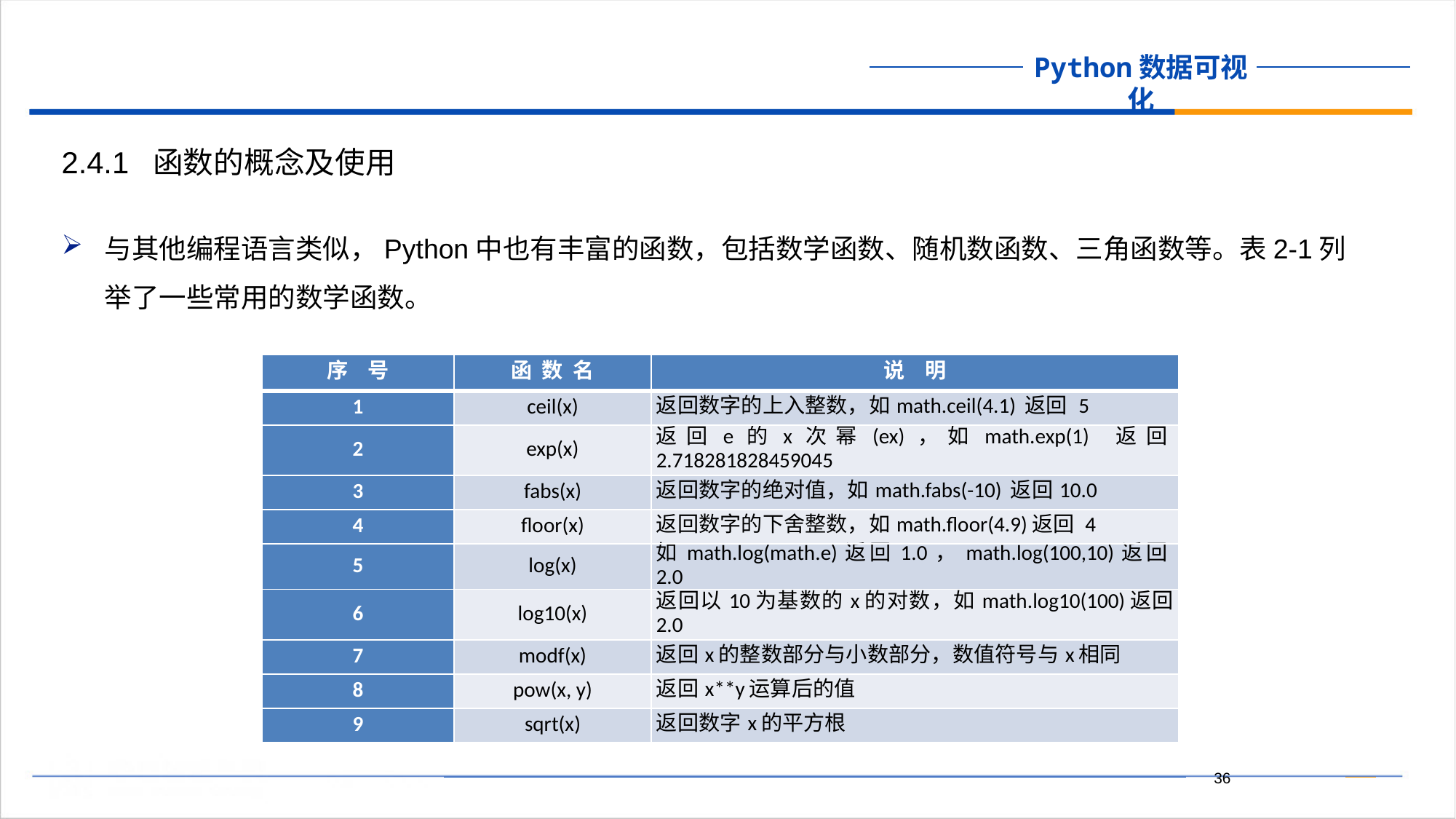

2.4.1  函数的概念及使用
与其他编程语言类似，Python中也有丰富的函数，包括数学函数、随机数函数、三角函数等。表2-1列举了一些常用的数学函数。

| 序 号 | 函 数 名 | 说 明 |
| --- | --- | --- |
| 1 | ceil(x) | 返回数字的上入整数，如math.ceil(4.1) 返回 5 |
| 2 | exp(x) | 返回e的x次幂(ex)，如math.exp(1) 返回2.718281828459045 |
| 3 | fabs(x) | 返回数字的绝对值，如math.fabs(-10) 返回10.0 |
| 4 | floor(x) | 返回数字的下舍整数，如math.floor(4.9)返回 4 |
| 5 | log(x) | 如math.log(math.e)返回1.0，math.log(100,10)返回2.0 |
| 6 | log10(x) | 返回以10为基数的x的对数，如math.log10(100)返回 2.0 |
| 7 | modf(x) | 返回x的整数部分与小数部分，数值符号与x相同 |
| 8 | pow(x, y) | 返回x\*\*y运算后的值 |
| 9 | sqrt(x) | 返回数字x的平方根 |